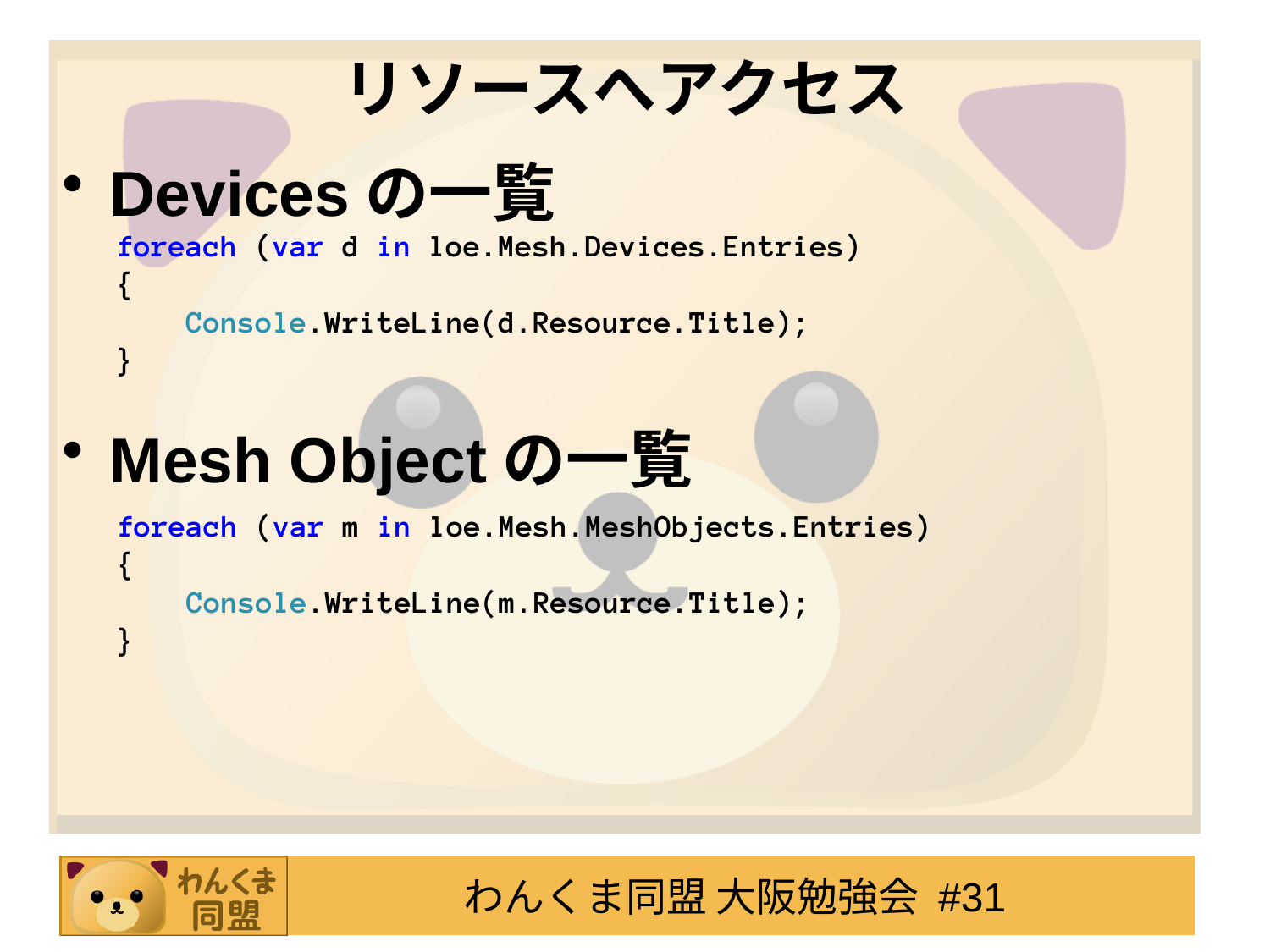

# リソースへアクセス
Devicesの一覧

Mesh Objectの一覧
foreach (var d in loe.Mesh.Devices.Entries)
{
    Console.WriteLine(d.Resource.Title);
}
foreach (var m in loe.Mesh.MeshObjects.Entries)
{
    Console.WriteLine(m.Resource.Title);
}